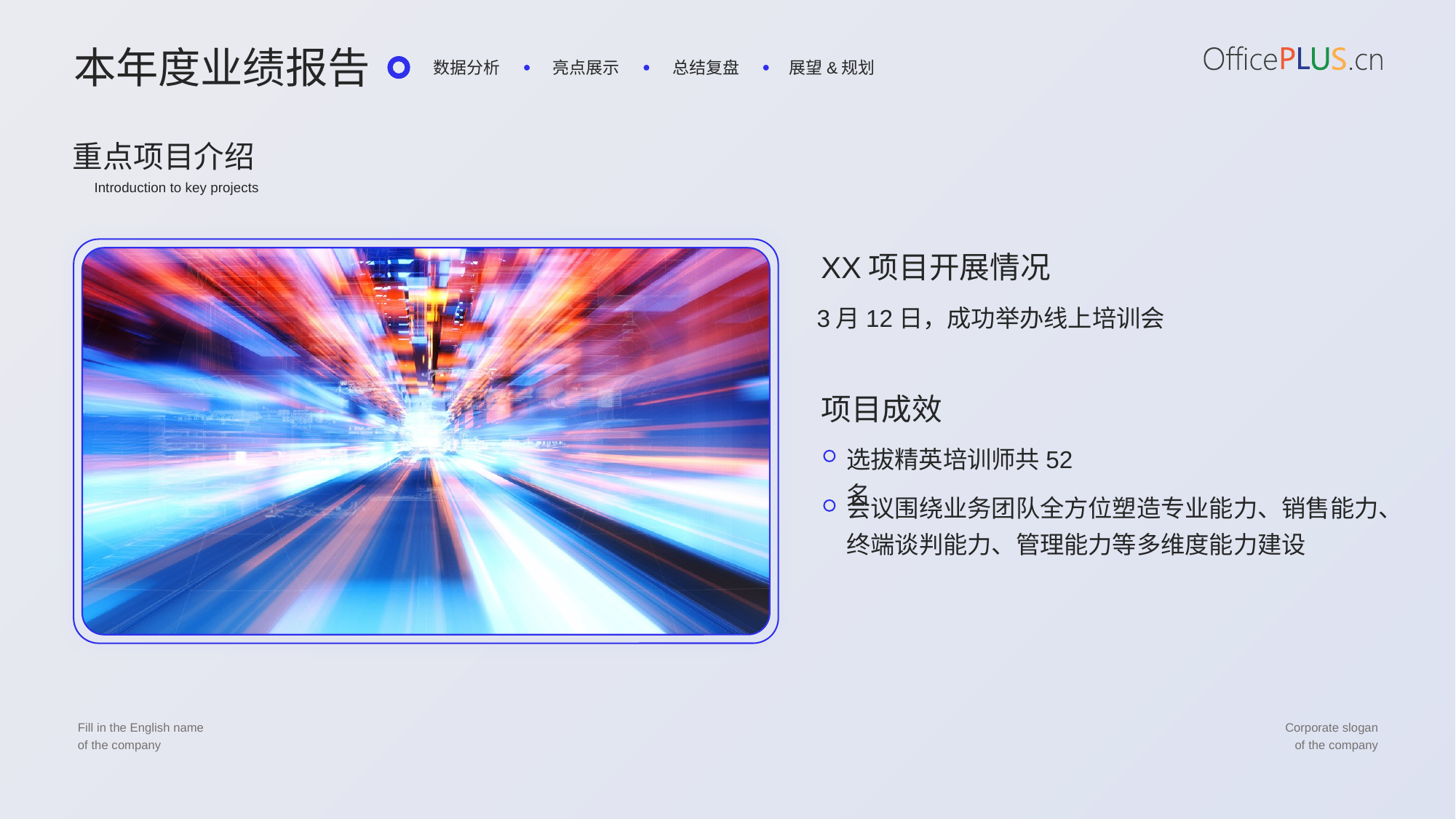

本年度业绩报告

数据分析
亮点展示
总结复盘
展望&规划

重点项目介绍
Introduction to key projects

XX项目开展情况
3月12日，成功举办线上培训会
项目成效
选拔精英培训师共52名

会议围绕业务团队全方位塑造专业能力、销售能力、终端谈判能力、管理能力等多维度能力建设

Fill in the English name
of the company
Corporate slogan
of the company